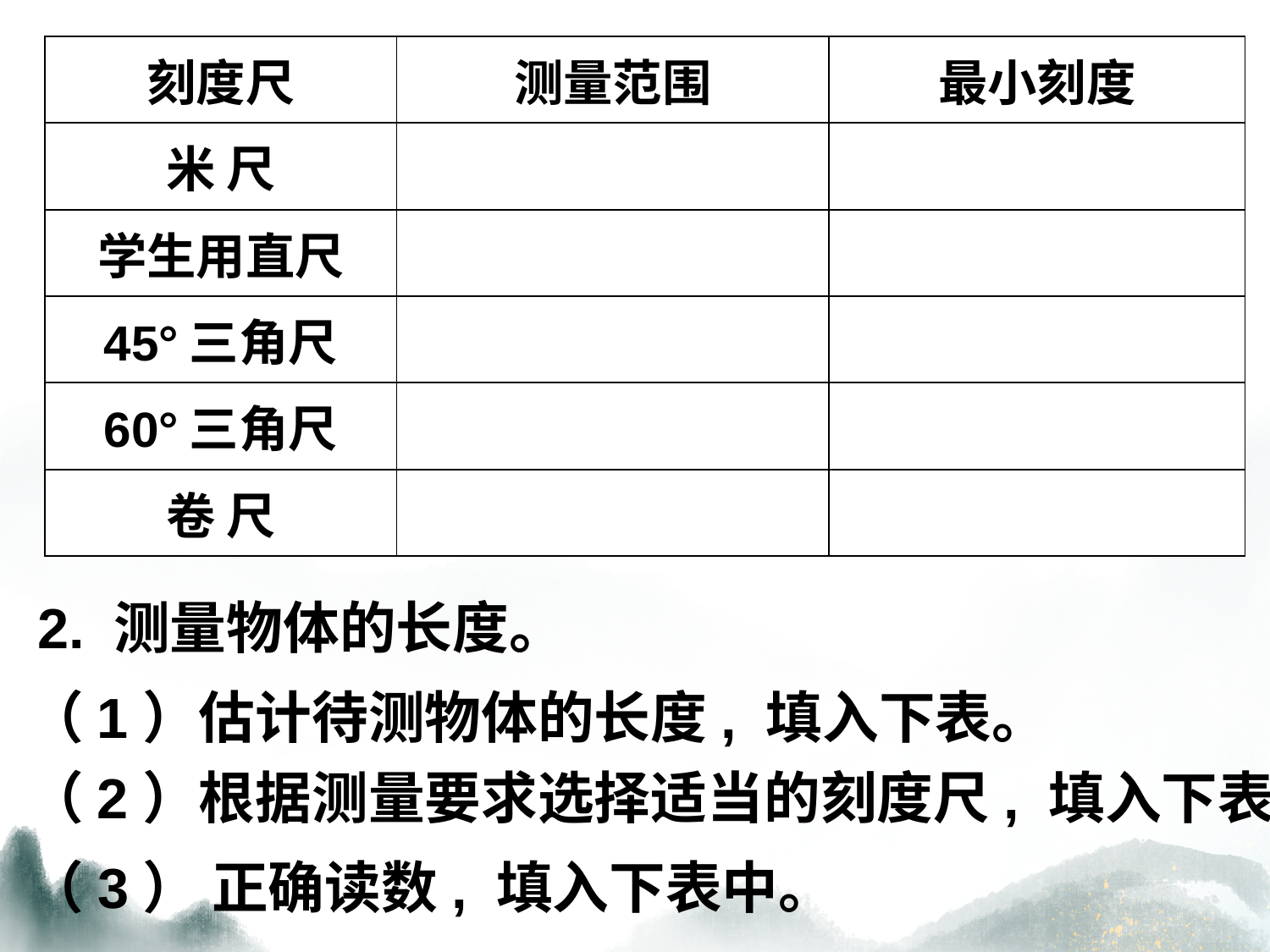

| 刻度尺 | 测量范围 | 最小刻度 |
| --- | --- | --- |
| 米 尺 |  |  |
| 学生用直尺 |  |  |
| 45°三角尺 |  |  |
| 60°三角尺 |  |  |
| 卷 尺 |  |  |
2. 测量物体的长度。
（1）估计待测物体的长度, 填入下表。
（2）根据测量要求选择适当的刻度尺, 填入下表。
（3） 正确读数, 填入下表中。